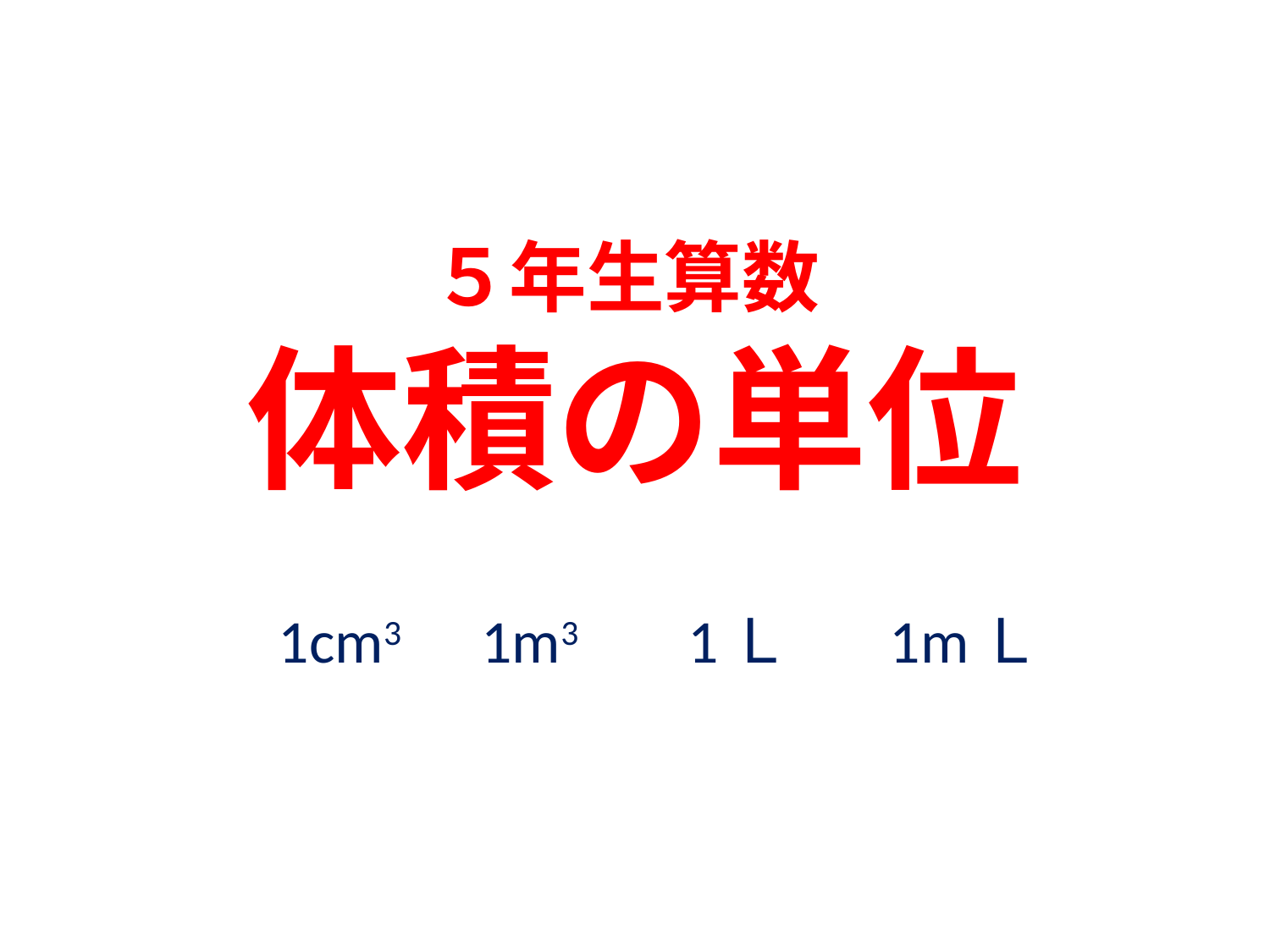

# ５年生算数 体積の単位
1cm3　  1m3 　 1Ｌ  　1mＬ